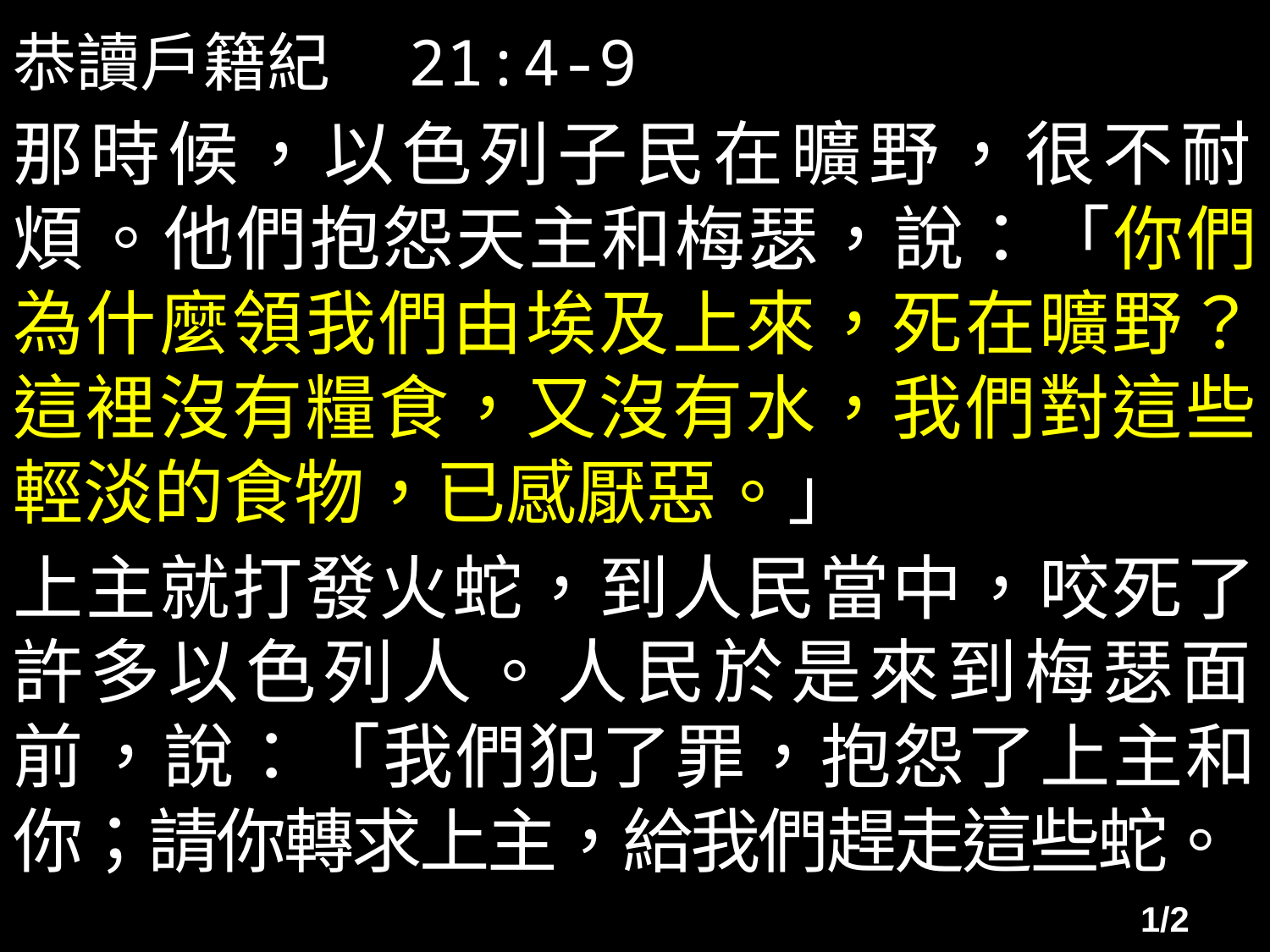

恭讀戶籍紀　21:4-9
那時候，以色列子民在曠野，很不耐煩。他們抱怨天主和梅瑟，說：「你們為什麼領我們由埃及上來，死在曠野？這裡沒有糧食，又沒有水，我們對這些輕淡的食物，已感厭惡。」
上主就打發火蛇，到人民當中，咬死了許多以色列人。人民於是來到梅瑟面前，說：「我們犯了罪，抱怨了上主和你；請你轉求上主，給我們趕走這些蛇。
1/2